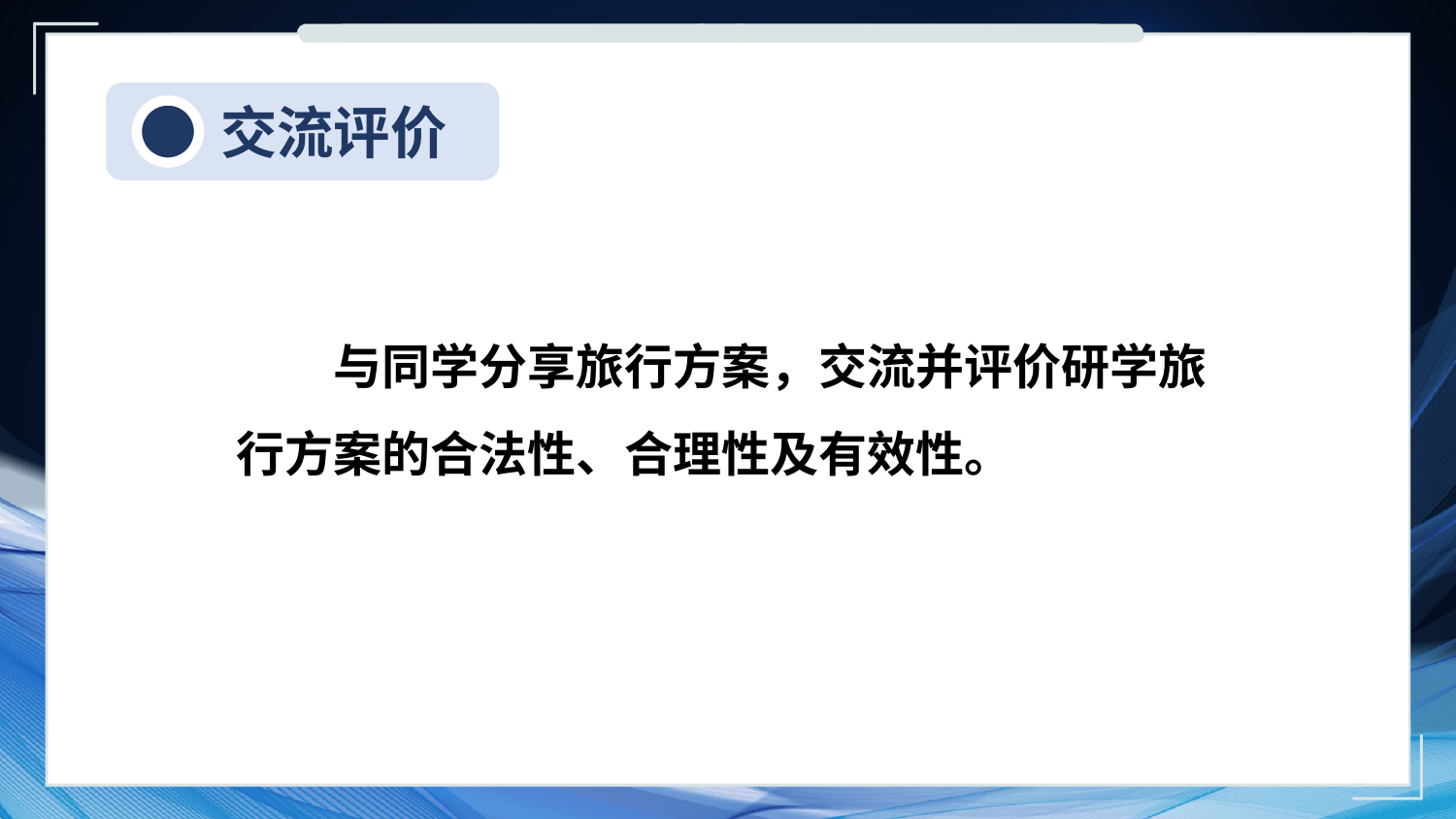

交流评价

与同学分享旅行方案，交流并评价研学旅行方案的合法性、合理性及有效性。